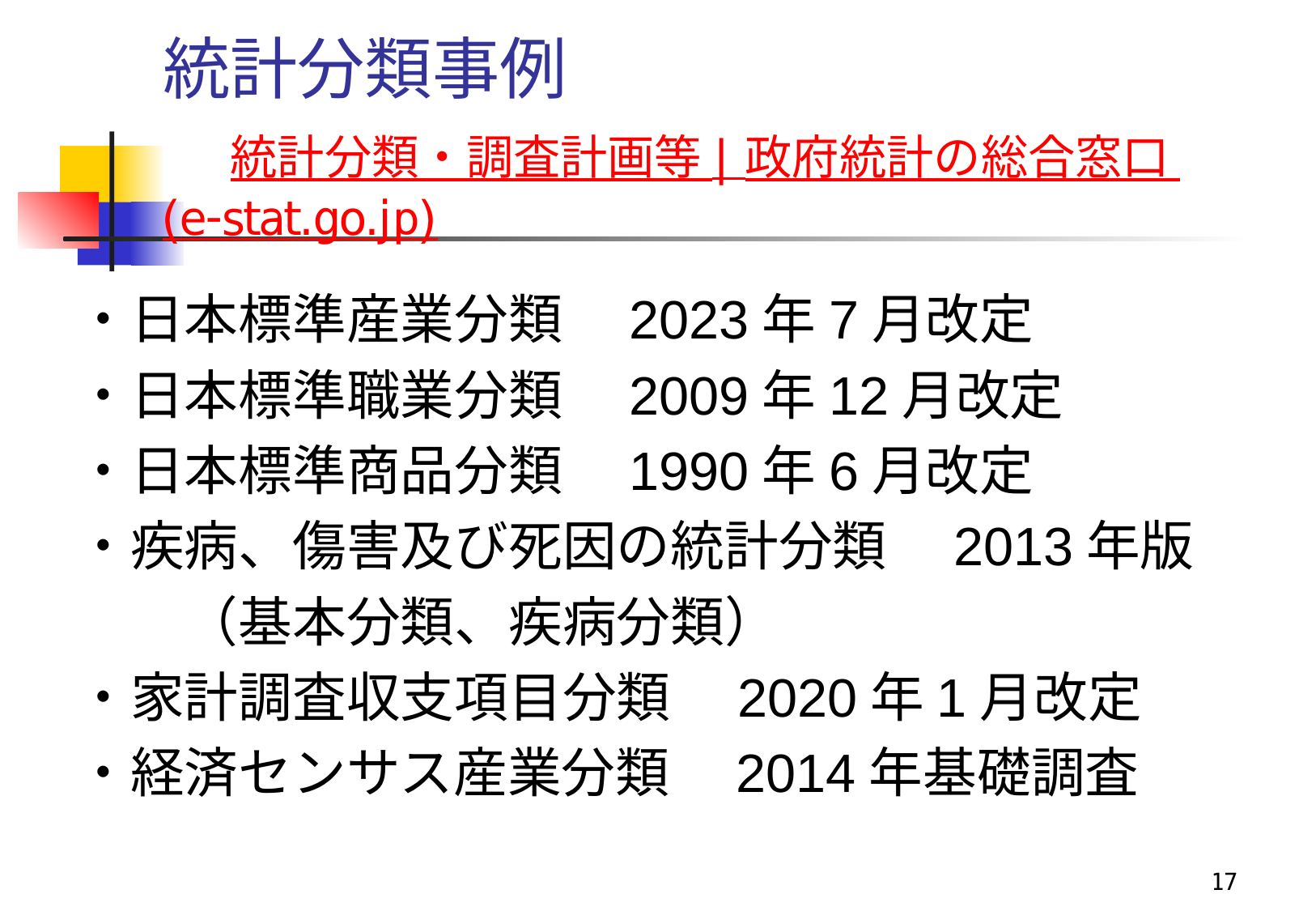

統計分類事例
　統計分類・調査計画等 | 政府統計の総合窓口 (e-stat.go.jp)
・日本標準産業分類　2023年7月改定
・日本標準職業分類　2009年12月改定
・日本標準商品分類　1990年6月改定
・疾病、傷害及び死因の統計分類　2013年版
　　（基本分類、疾病分類）
・家計調査収支項目分類　2020年1月改定
・経済センサス産業分類　2014年基礎調査

17